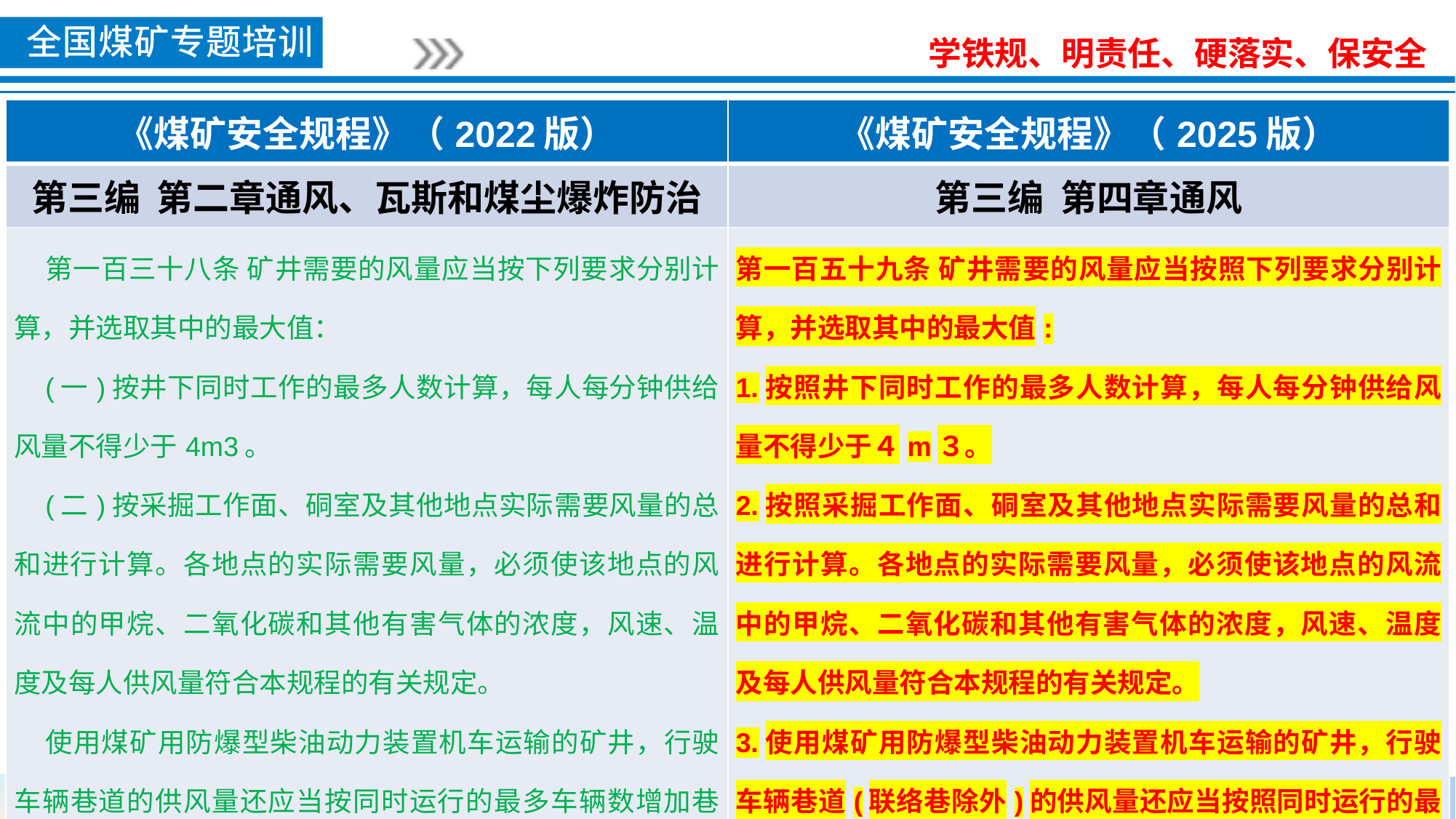

| 《煤矿安全规程》（2022版） | 《煤矿安全规程》（2025版） |
| --- | --- |
| 第三编 第二章通风、瓦斯和煤尘爆炸防治 | 第三编 第四章通风 |
| 第一百三十八条 矿井需要的风量应当按下列要求分别计算，并选取其中的最大值： (一)按井下同时工作的最多人数计算，每人每分钟供给风量不得少于4m3。 (二)按采掘工作面、硐室及其他地点实际需要风量的总和进行计算。各地点的实际需要风量，必须使该地点的风流中的甲烷、二氧化碳和其他有害气体的浓度，风速、温度及每人供风量符合本规程的有关规定。 使用煤矿用防爆型柴油动力装置机车运输的矿井，行驶车辆巷道的供风量还应当按同时运行的最多车辆数增加巷道配风量，配风量不小于4m3/min·kW。 按实际需要计算风量时，应当避免备用风量过大或者过小。煤矿企业应当根据具体条件制定风量计算方法，至少每5年修订1次。 | 第一百五十九条 矿井需要的风量应当按照下列要求分别计算，并选取其中的最大值: 1.按照井下同时工作的最多人数计算，每人每分钟供给风量不得少于４m３。 2.按照采掘工作面、硐室及其他地点实际需要风量的总和进行计算。各地点的实际需要风量，必须使该地点的风流中的甲烷、二氧化碳和其他有害气体的浓度，风速、温度及每人供风量符合本规程的有关规定。 3.使用煤矿用防爆型柴油动力装置机车运输的矿井，行驶车辆巷道(联络巷除外)的供风量还应当按照同时运行的最多车辆数验算巷道配风量，配风量验算取值每千瓦不小于４m３/min。 按照实际需要计算风量时，应当避免备用风量过大或者过小。煤矿企业应当根据具体条件制定风量计算方法，至少每５年修订１次。 |